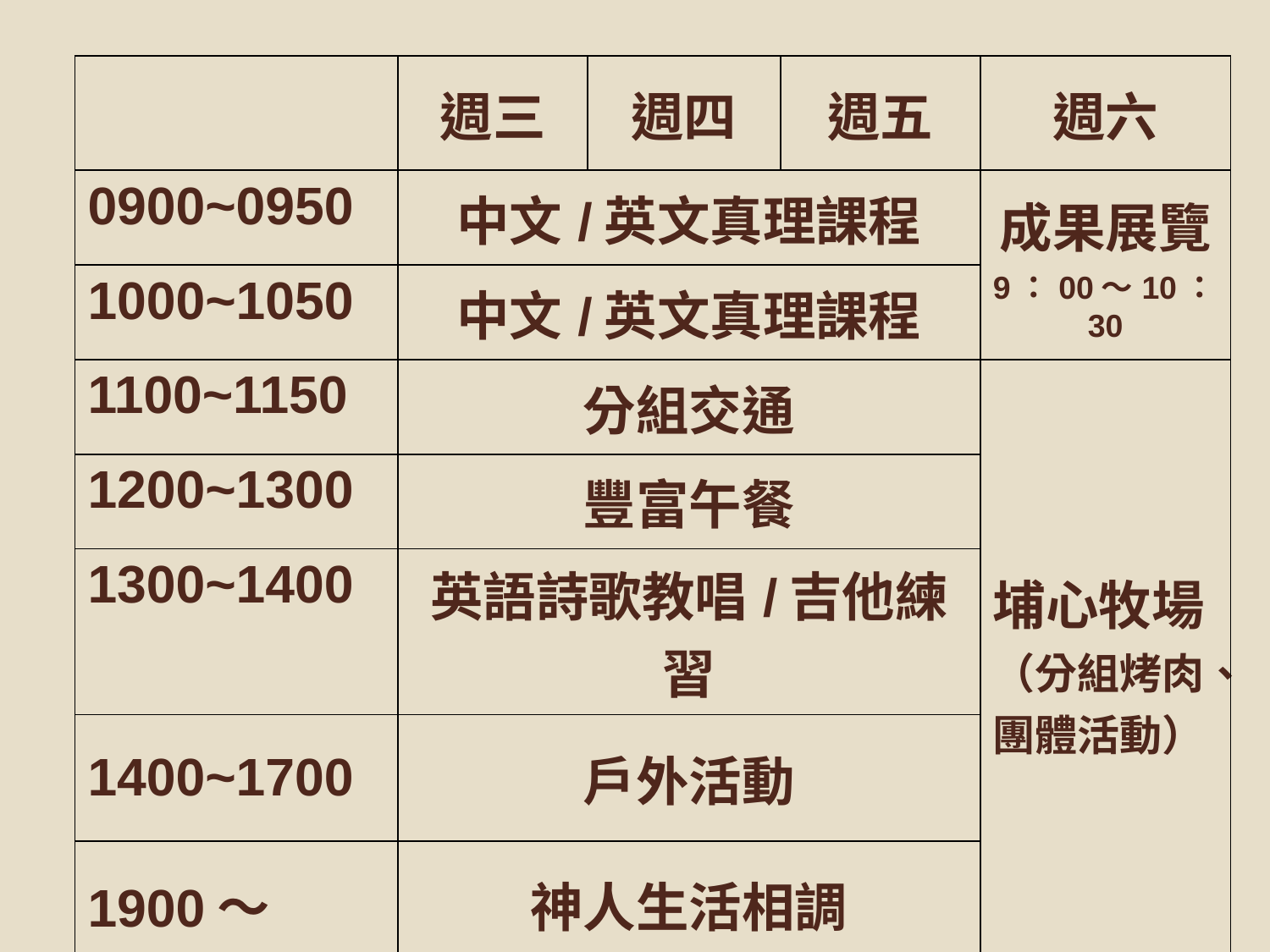

|  | 週三 | 週四 | 週五 | 週六 |
| --- | --- | --- | --- | --- |
| 0900~0950 | 中文/英文真理課程 |  |  | 成果展覽 9：00～10：30 |
| 1000~1050 | 中文/英文真理課程 |  |  |  |
| 1100~1150 | 分組交通 |  |  | 埔心牧場 （分組烤肉、團體活動） |
| 1200~1300 | 豐富午餐 |  |  |  |
| 1300~1400 | 英語詩歌教唱/吉他練習 |  |  |  |
| 1400~1700 | 戶外活動 |  |  |  |
| 1900～ | 神人生活相調 |  |  |  |